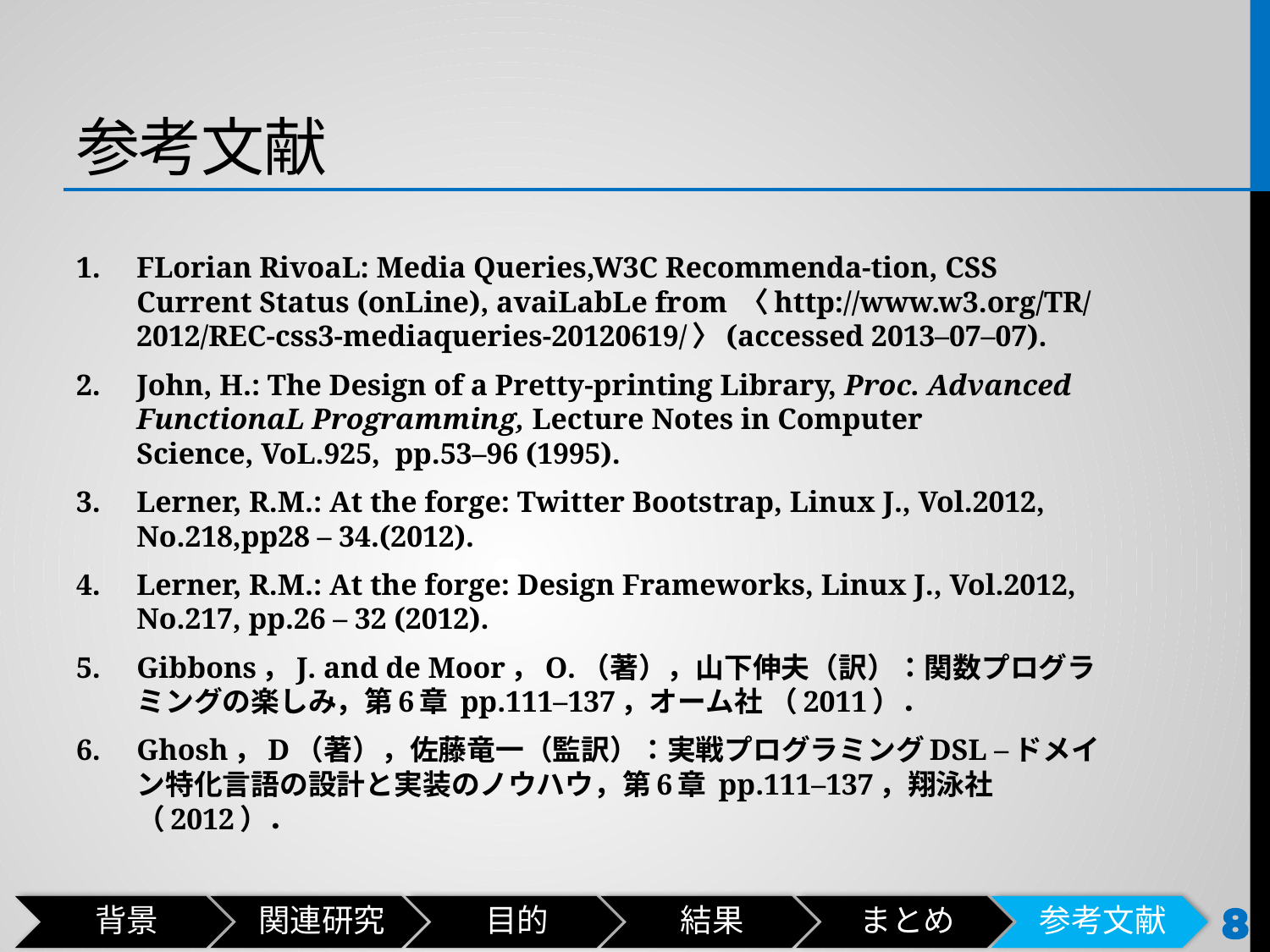

# 参考文献
FLorian RivoaL: Media Queries,W3C Recommenda-tion, CSS Current Status (onLine), avaiLabLe from 〈http://www.w3.org/TR/2012/REC-css3-mediaqueries-20120619/〉(accessed 2013–07–07).
John, H.: The Design of a Pretty-printing Library, Proc. Advanced FunctionaL Programming, Lecture Notes in Computer Science, VoL.925,  pp.53–96 (1995).
Lerner, R.M.: At the forge: Twitter Bootstrap, Linux J., Vol.2012, No.218,pp28 – 34.(2012).
Lerner, R.M.: At the forge: Design Frameworks, Linux J., Vol.2012, No.217, pp.26 – 32 (2012).
Gibbons，J. and de Moor，O.（著），山下伸夫（訳）：関数プログラミングの楽しみ，第6章 pp.111–137，オーム社 （2011）．
Ghosh，D（著），佐藤竜一（監訳）：実戦プログラミングDSL –ドメイン特化言語の設計と実装のノウハウ，第6章 pp.111–137，翔泳社 （2012）．

背景
関連研究
目的
結果
まとめ
参考文献
8